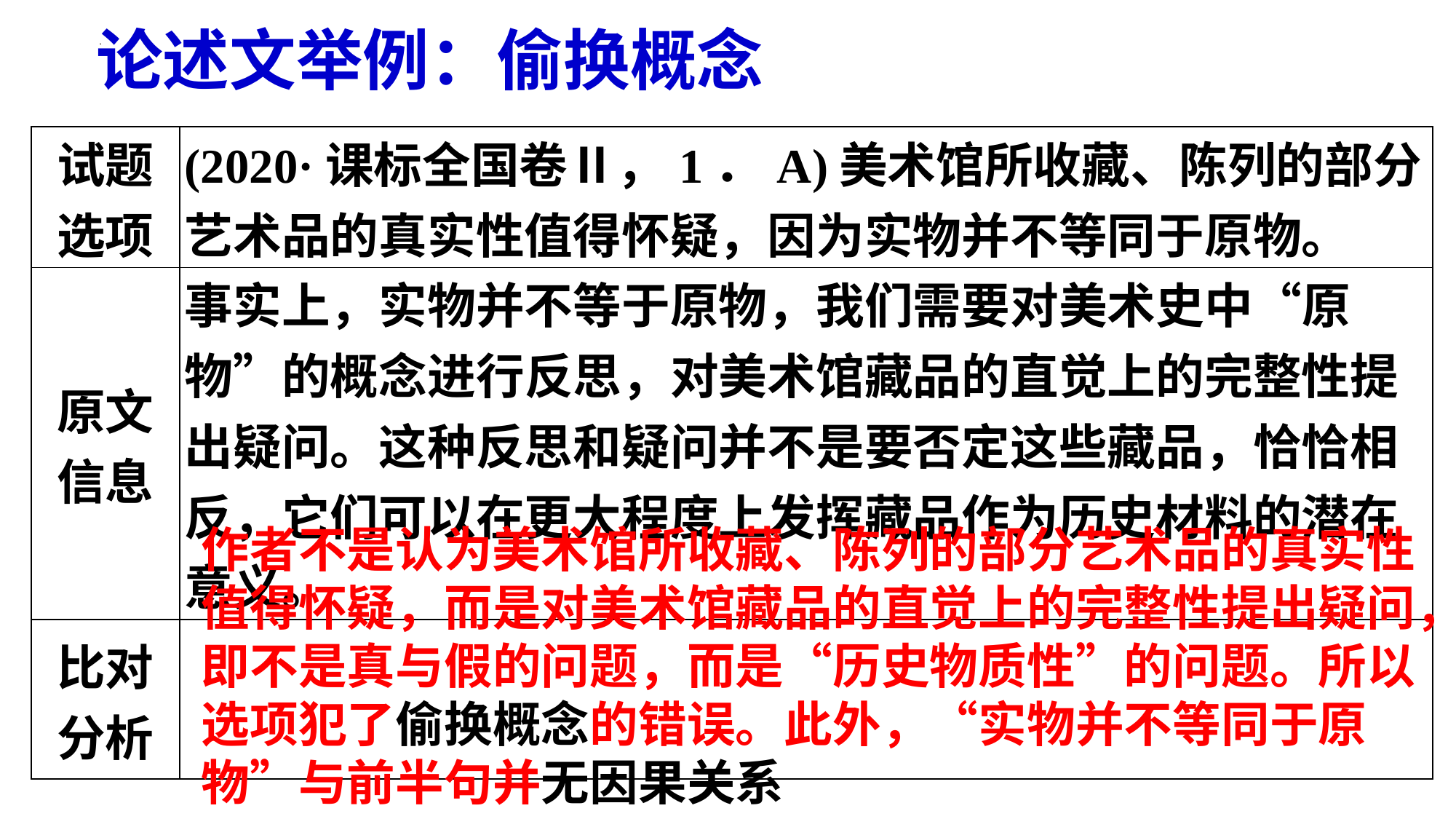

论述文举例：偷换概念

| 试题 选项 | (2020·课标全国卷Ⅱ，1．A)美术馆所收藏、陈列的部分艺术品的真实性值得怀疑，因为实物并不等同于原物。 |
| --- | --- |
| 原文 信息 | 事实上，实物并不等于原物，我们需要对美术史中“原物”的概念进行反思，对美术馆藏品的直觉上的完整性提出疑问。这种反思和疑问并不是要否定这些藏品，恰恰相反，它们可以在更大程度上发挥藏品作为历史材料的潜在意义。 |
| 比对 分析 |  |
作者不是认为美术馆所收藏、陈列的部分艺术品的真实性值得怀疑，而是对美术馆藏品的直觉上的完整性提出疑问，即不是真与假的问题，而是“历史物质性”的问题。所以选项犯了偷换概念的错误。此外，“实物并不等同于原物”与前半句并无因果关系